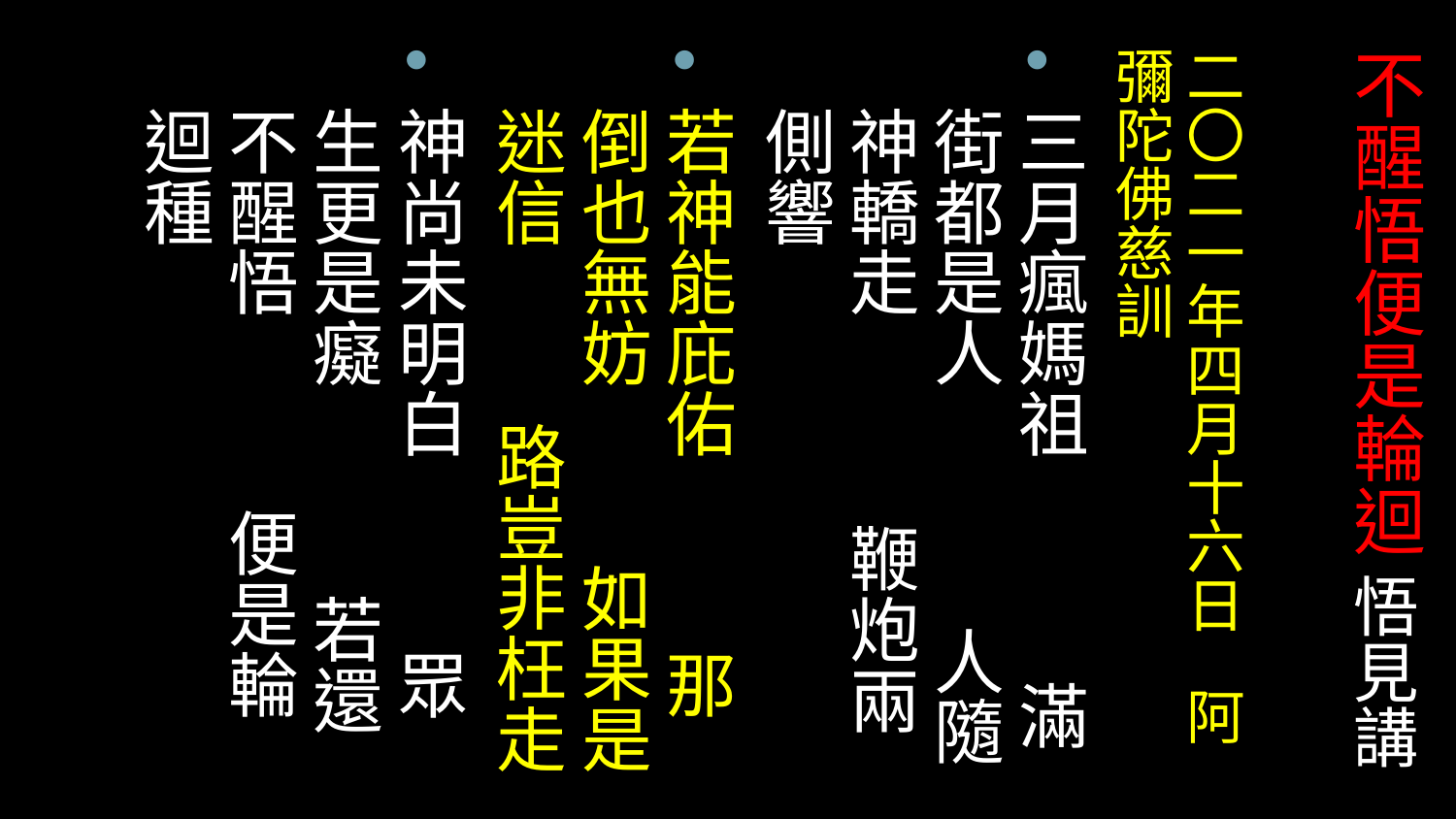

# 不醒悟便是輪迴 悟見講
二〇二一年四月十六日    阿彌陀佛慈訓
三月瘋媽祖              滿街都是人               人隨神轎走             鞭炮兩側響
若神能庇佑            那倒也無妨           如果是迷信           路豈非枉走
神尚未明白            眾生更是癡             若還不醒悟            便是輪迴種